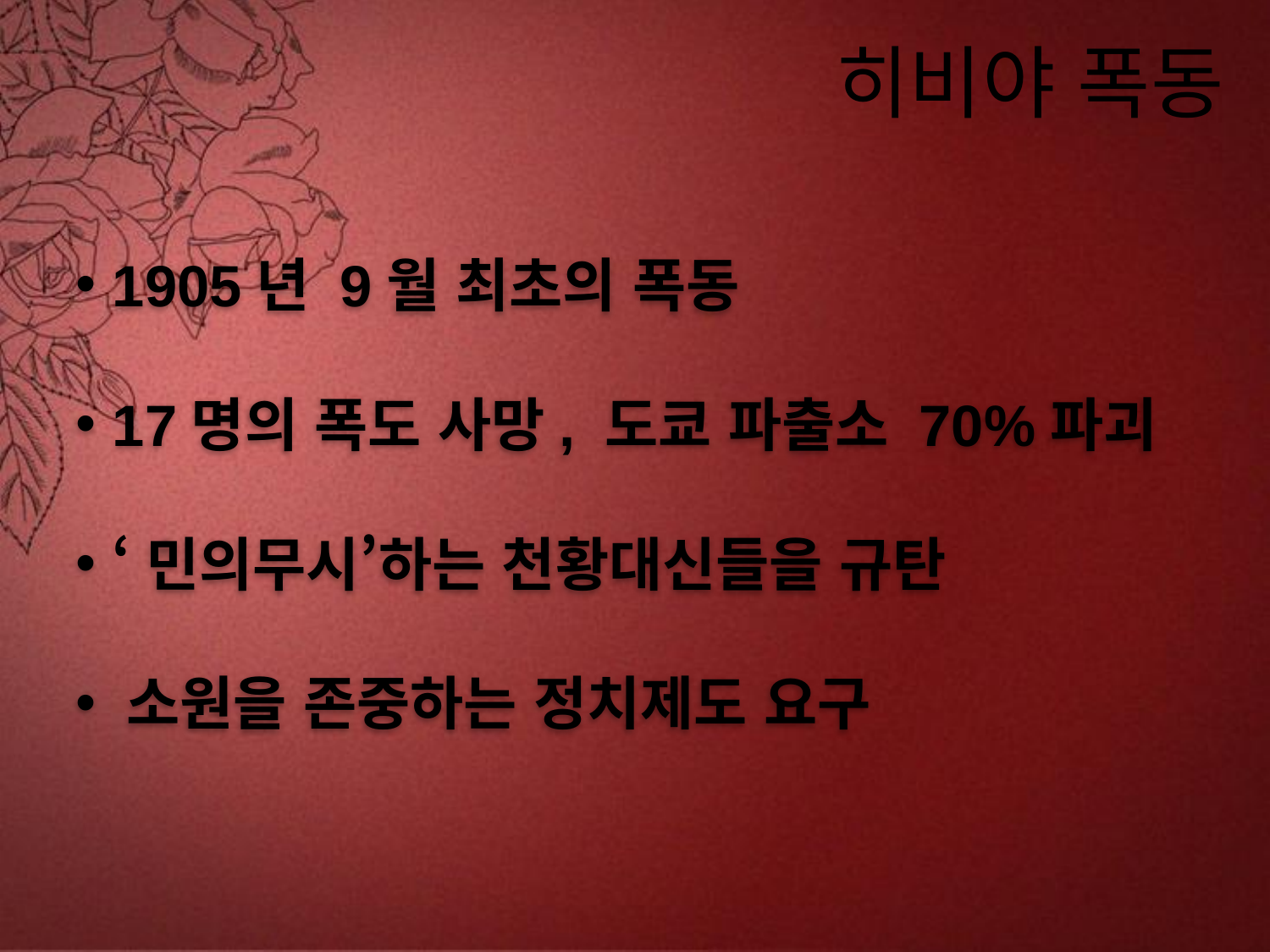

# 히비야 폭동
 1905년 9월 최초의 폭동

 17명의 폭도 사망, 도쿄 파출소 70%파괴

 ‘민의무시’하는 천황대신들을 규탄

 소원을 존중하는 정치제도 요구